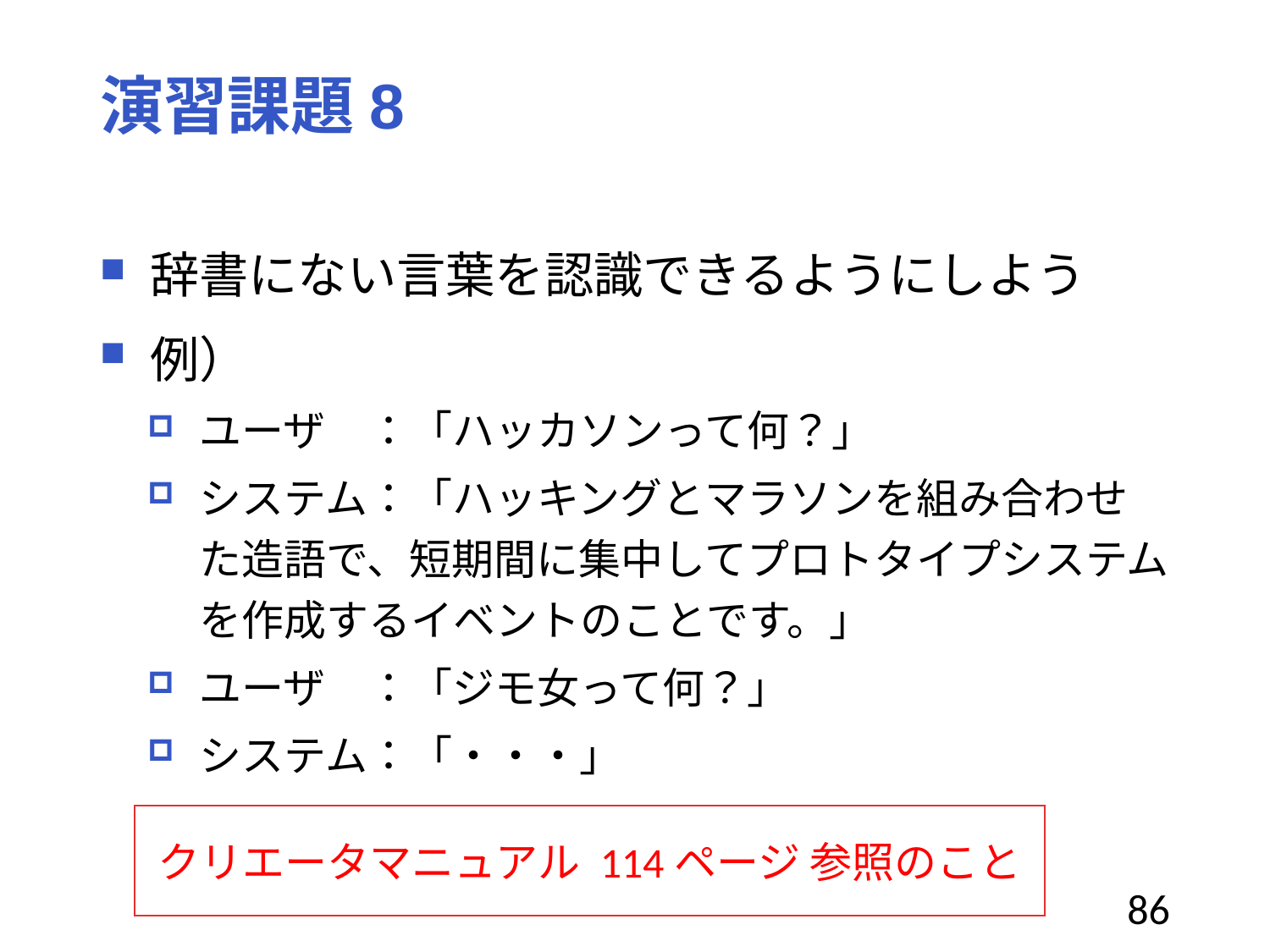

# 演習課題8
辞書にない言葉を認識できるようにしよう
例）
ユーザ　：「ハッカソンって何？」
システム：「ハッキングとマラソンを組み合わせた造語で、短期間に集中してプロトタイプシステムを作成するイベントのことです。」
ユーザ　：「ジモ女って何？」
システム：「・・・」
クリエータマニュアル 114ページ 参照のこと
86